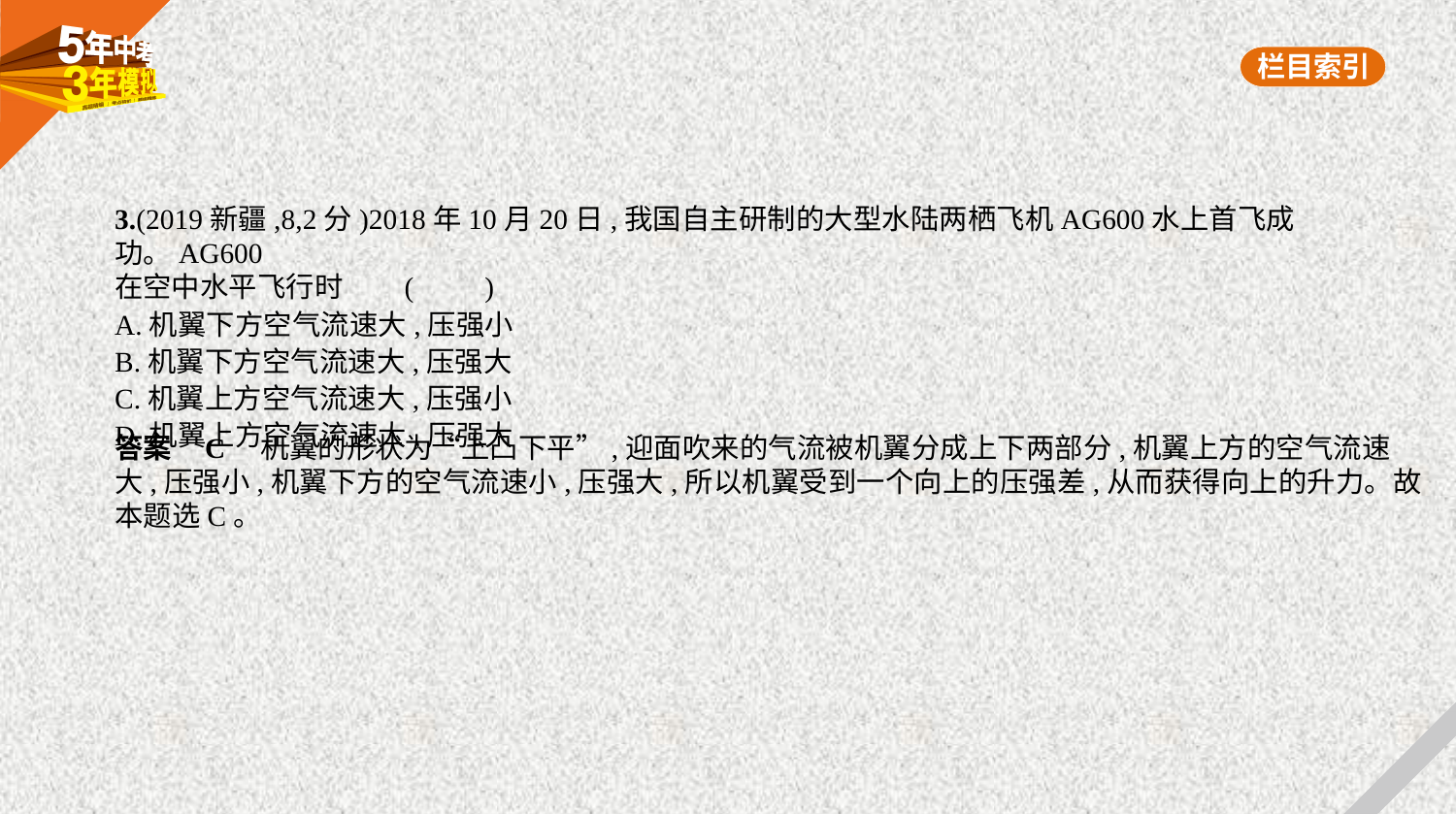

3.(2019新疆,8,2分)2018年10月20日,我国自主研制的大型水陆两栖飞机AG600水上首飞成功。AG600
在空中水平飞行时     (　　)
A.机翼下方空气流速大,压强小
B.机翼下方空气流速大,压强大
C.机翼上方空气流速大,压强小
D.机翼上方空气流速大,压强大
答案    C　机翼的形状为“上凸下平”,迎面吹来的气流被机翼分成上下两部分,机翼上方的空气流速
大,压强小,机翼下方的空气流速小,压强大,所以机翼受到一个向上的压强差,从而获得向上的升力。故
本题选C。